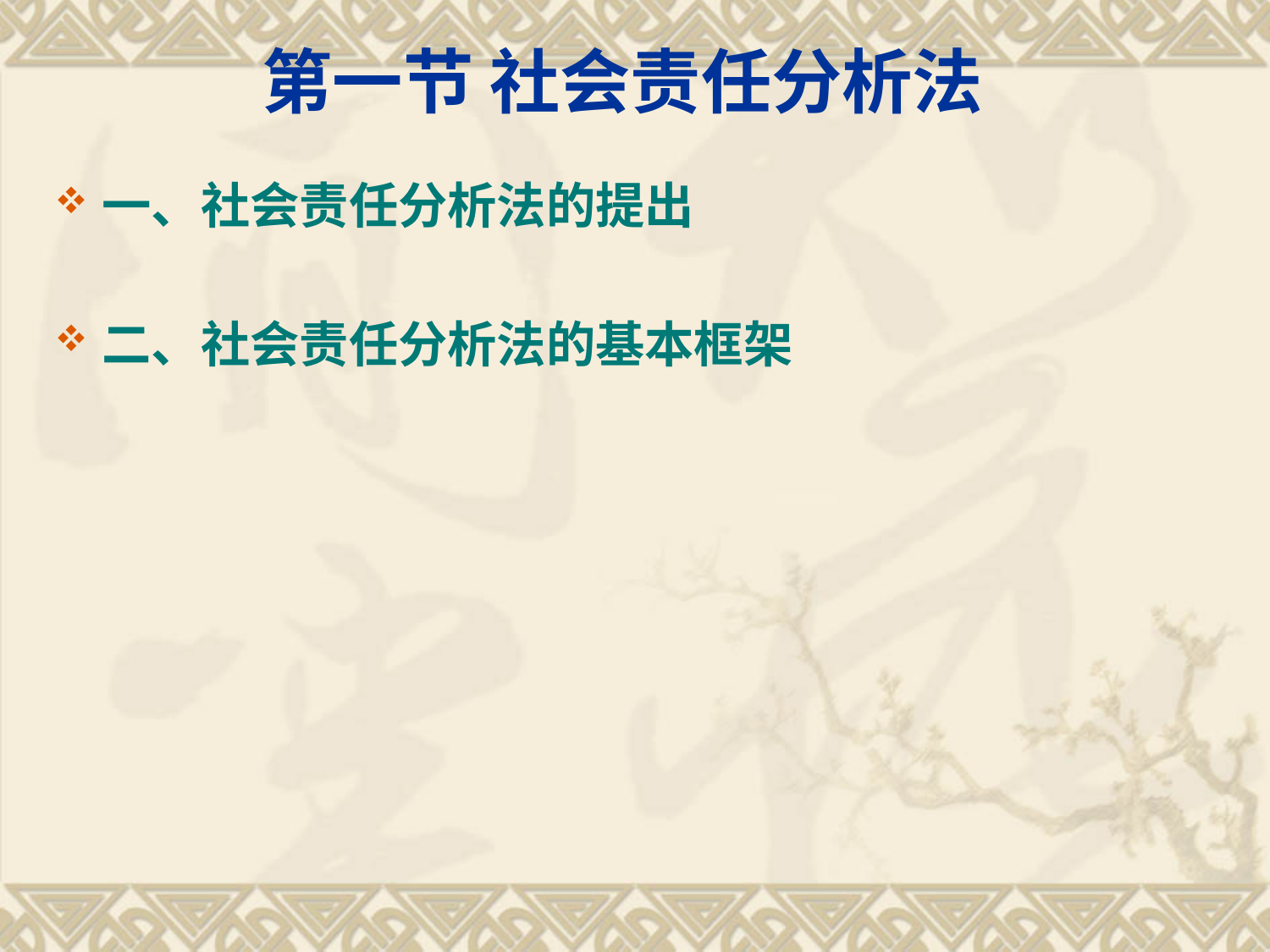

第一节 社会责任分析法
一、社会责任分析法的提出

二、社会责任分析法的基本框架